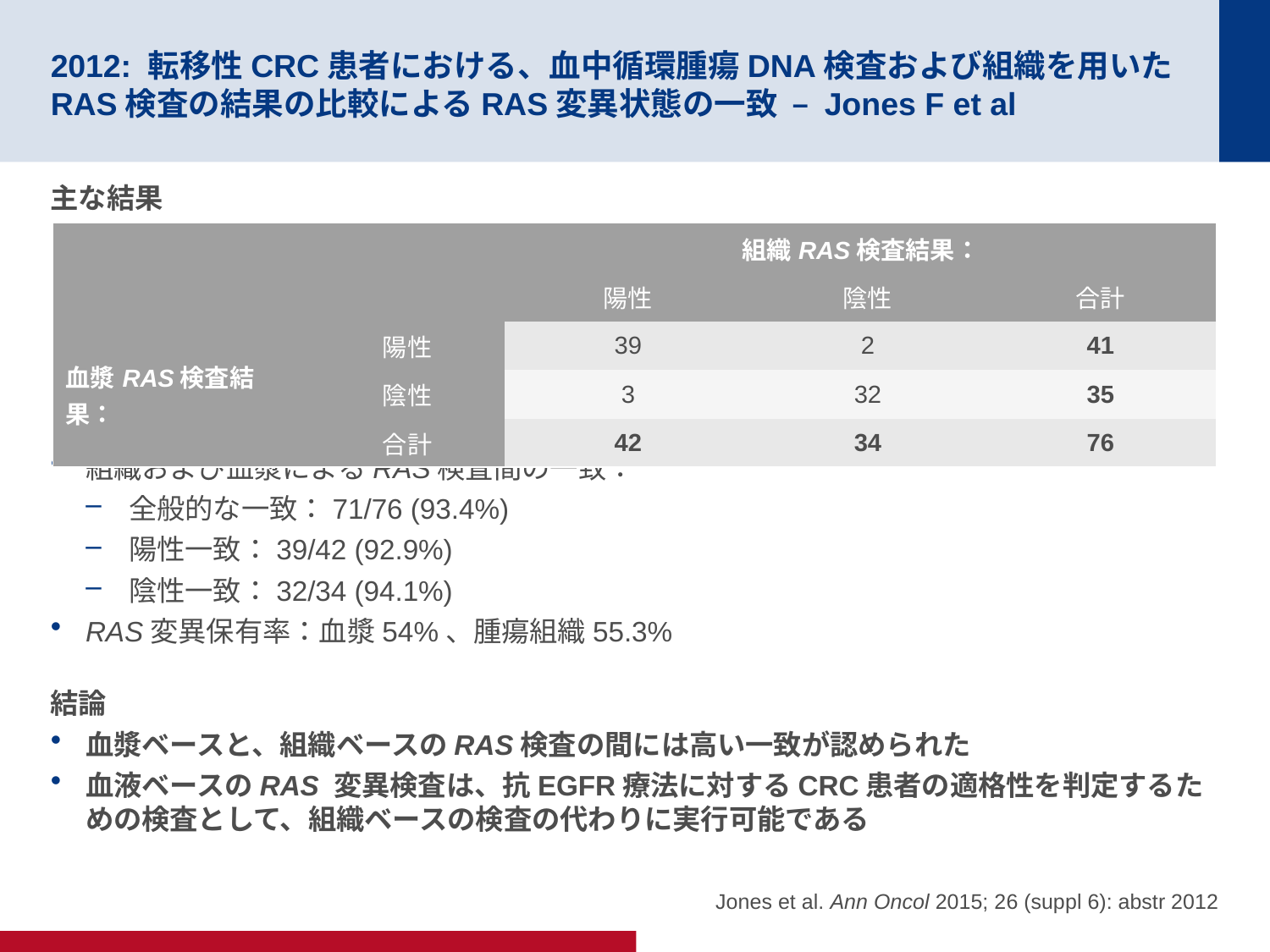

# 2012: 転移性CRC患者における、血中循環腫瘍DNA検査および組織を用いたRAS検査の結果の比較によるRAS変異状態の一致  – Jones F et al
主な結果

組織および血漿によるRAS検査間の一致：
全般的な一致：71/76 (93.4%)
陽性一致：39/42 (92.9%)
陰性一致：32/34 (94.1%)
RAS変異保有率：血漿54%、腫瘍組織55.3%
結論
血漿ベースと、組織ベースのRAS検査の間には高い一致が認められた
血液ベースのRAS 変異検査は、抗EGFR療法に対するCRC患者の適格性を判定するための検査として、組織ベースの検査の代わりに実行可能である

|  |  | 組織RAS検査結果： |  |  |
| --- | --- | --- | --- | --- |
|  |  | 陽性 | 陰性 | 合計 |
| 血漿RAS検査結果： | 陽性 | 39 | 2 | 41 |
|  | 陰性 | 3 | 32 | 35 |
|  | 合計 | 42 | 34 | 76 |
Jones et al. Ann Oncol 2015; 26 (suppl 6): abstr 2012